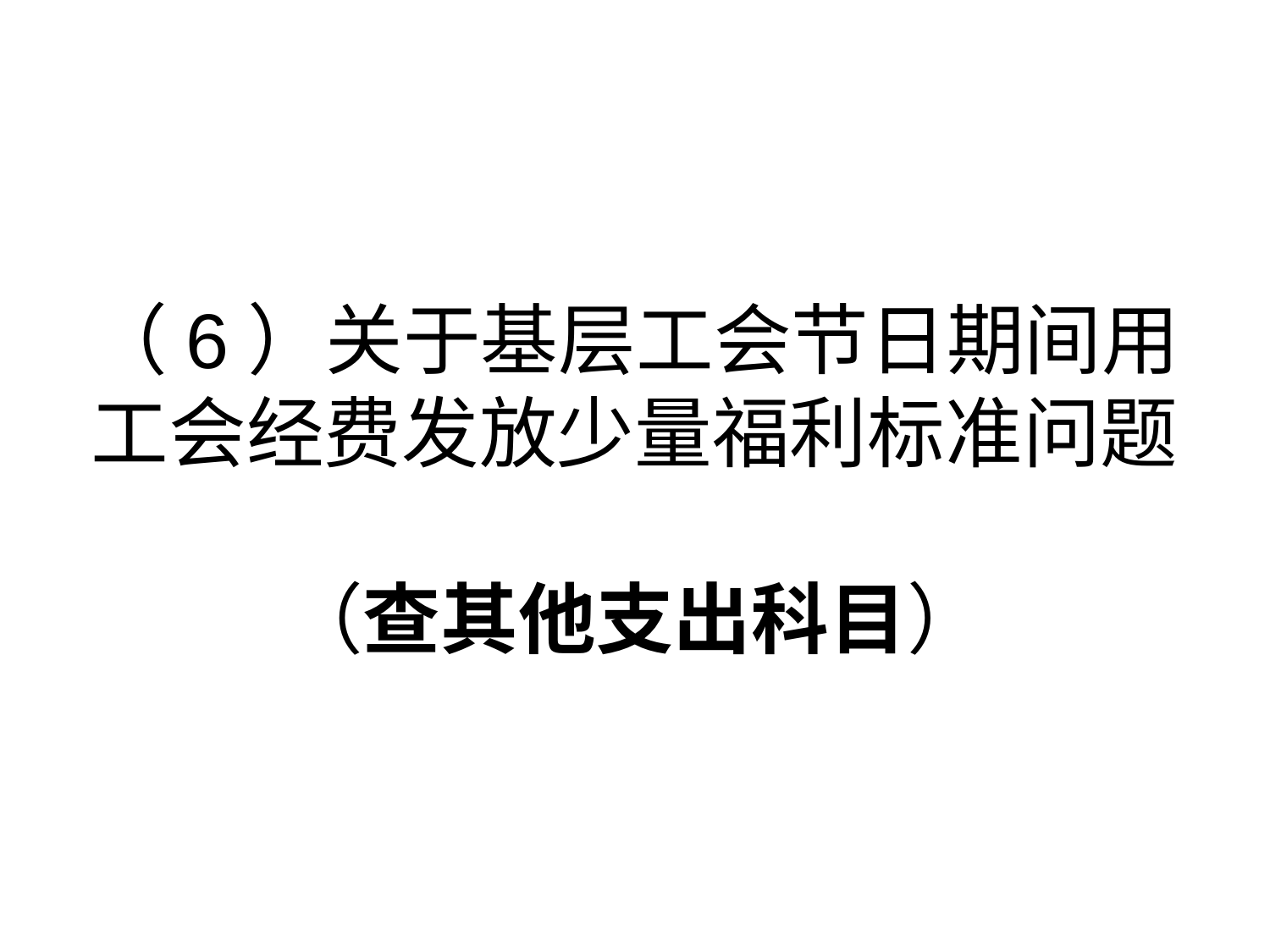

# （6）关于基层工会节日期间用工会经费发放少量福利标准问题 （查其他支出科目）